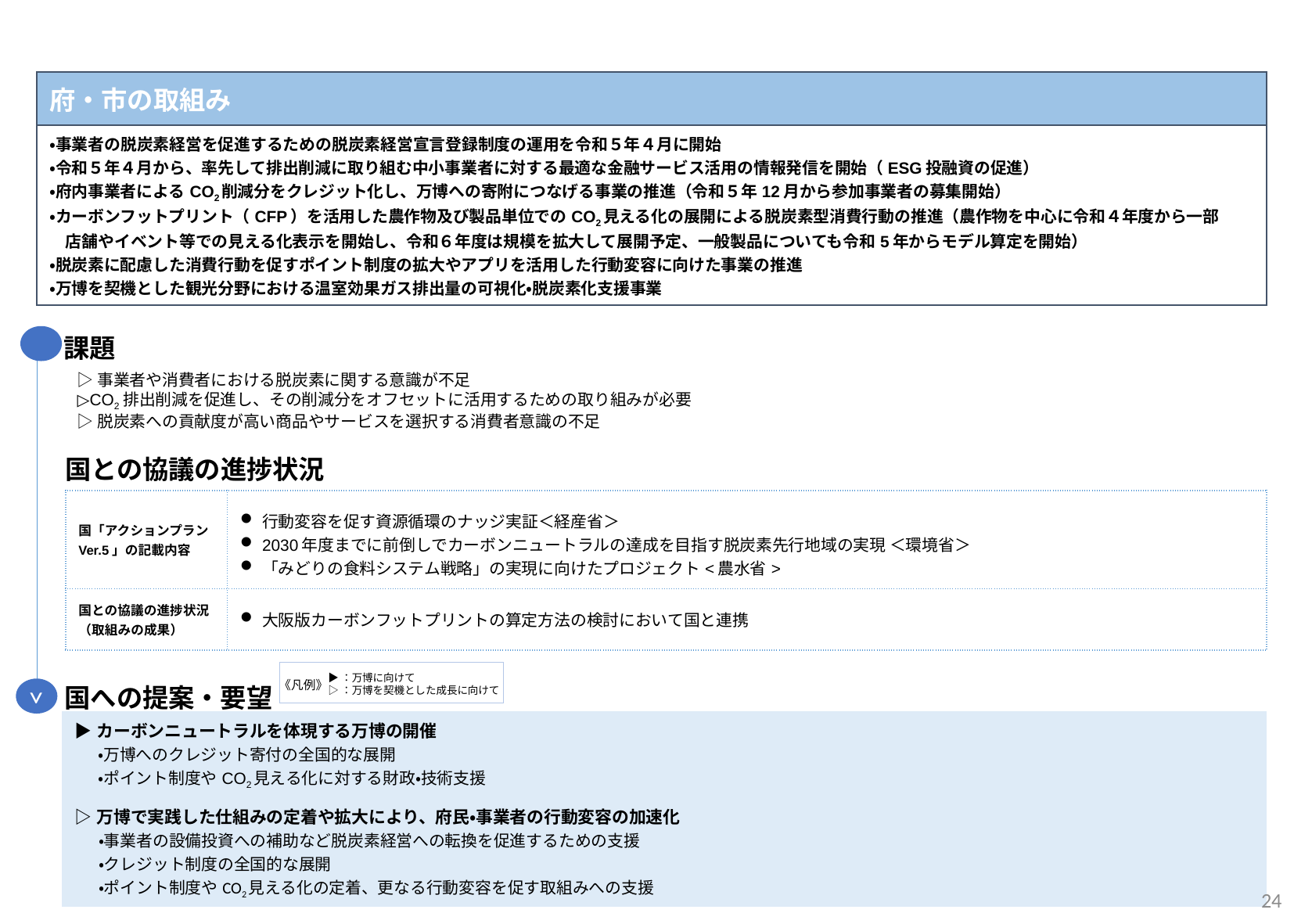

| 府・市の取組み |
| --- |
| ・事業者の脱炭素経営を促進するための脱炭素経営宣言登録制度の運用を令和５年４月に開始 ・令和５年４月から、率先して排出削減に取り組む中小事業者に対する最適な金融サービス活用の情報発信を開始（ESG投融資の促進） ・府内事業者によるCO2削減分をクレジット化し、万博への寄附につなげる事業の推進（令和５年12月から参加事業者の募集開始） ・カーボンフットプリント（CFP）を活用した農作物及び製品単位でのCO2見える化の展開による脱炭素型消費行動の推進（農作物を中心に令和４年度から一部　　 　店舗やイベント等での見える化表示を開始し、令和６年度は規模を拡大して展開予定、一般製品についても令和5年からモデル算定を開始） ・脱炭素に配慮した消費行動を促すポイント制度の拡大やアプリを活用した行動変容に向けた事業の推進 ・万博を契機とした観光分野における温室効果ガス排出量の可視化・脱炭素化支援事業 |

課題
▷事業者や消費者における脱炭素に関する意識が不足
▷CO2排出削減を促進し、その削減分をオフセットに活用するための取り組みが必要
▷脱炭素への貢献度が高い商品やサービスを選択する消費者意識の不足
国との協議の進捗状況
| 国「アクションプランVer.5」の記載内容 | 行動変容を促す資源循環のナッジ実証＜経産省＞ 2030年度までに前倒しでカーボンニュートラルの達成を目指す脱炭素先⾏地域の実現 ＜環境省＞ 「みどりの食料システム戦略」の実現に向けたプロジェクト<農水省> |
| --- | --- |
| 国との協議の進捗状況 （取組みの成果） | 大阪版カーボンフットプリントの算定方法の検討において国と連携 |
▶：万博に向けて
▷：万博を契機とした成長に向けて

《凡例》
国への提案・要望
>

| ▶カーボンニュートラルを体現する万博の開催 ・万博へのクレジット寄付の全国的な展開 ・ポイント制度やCO2見える化に対する財政・技術支援 |
| --- |
| ▷万博で実践した仕組みの定着や拡大により、府民・事業者の行動変容の加速化 ・事業者の設備投資への補助など脱炭素経営への転換を促進するための支援 ・クレジット制度の全国的な展開 ・ポイント制度やCO2見える化の定着、更なる行動変容を促す取組みへの支援 |

24